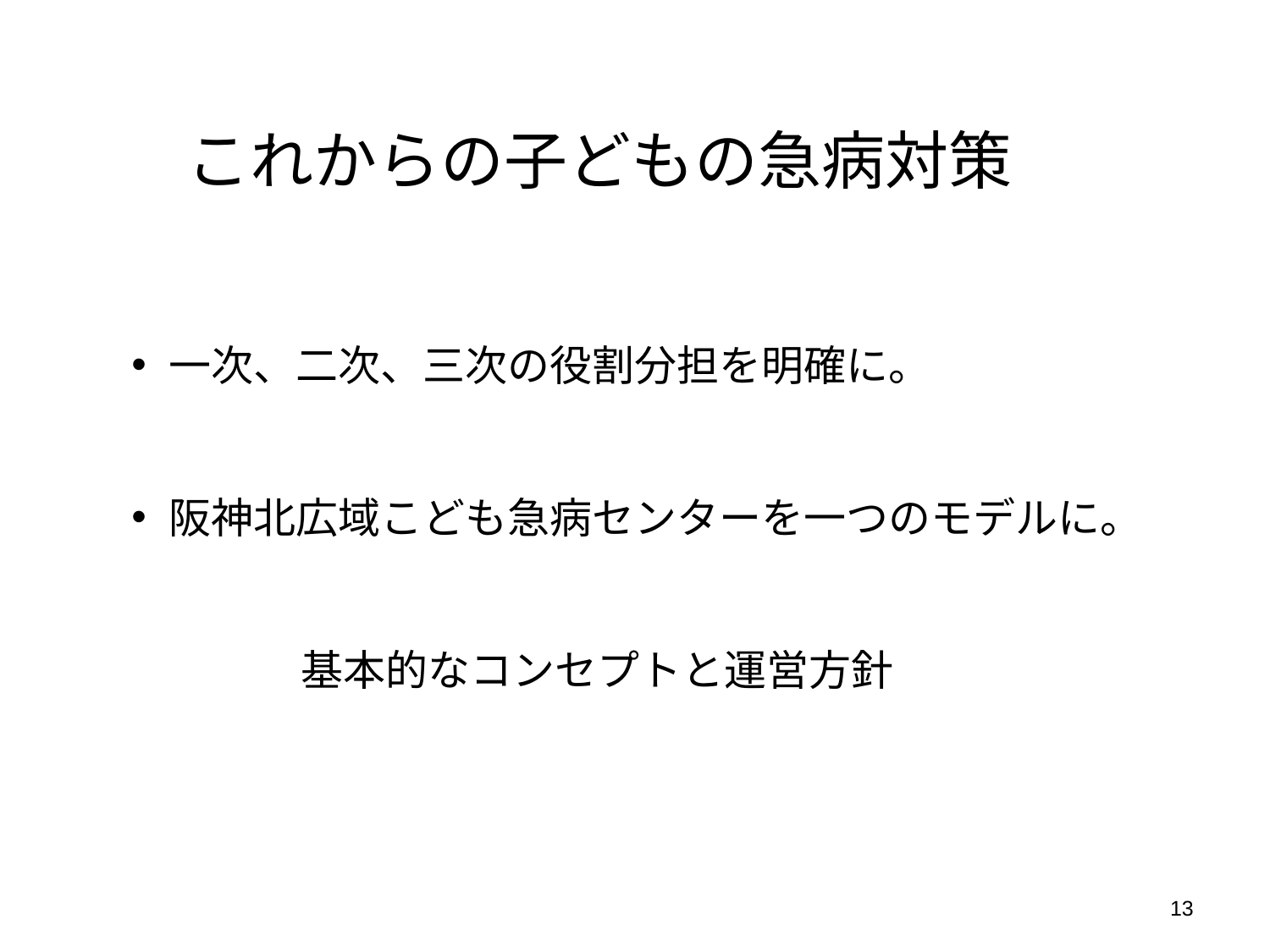

# これからの子どもの急病対策
一次、二次、三次の役割分担を明確に。

阪神北広域こども急病センターを一つのモデルに。

　　　　基本的なコンセプトと運営方針
13